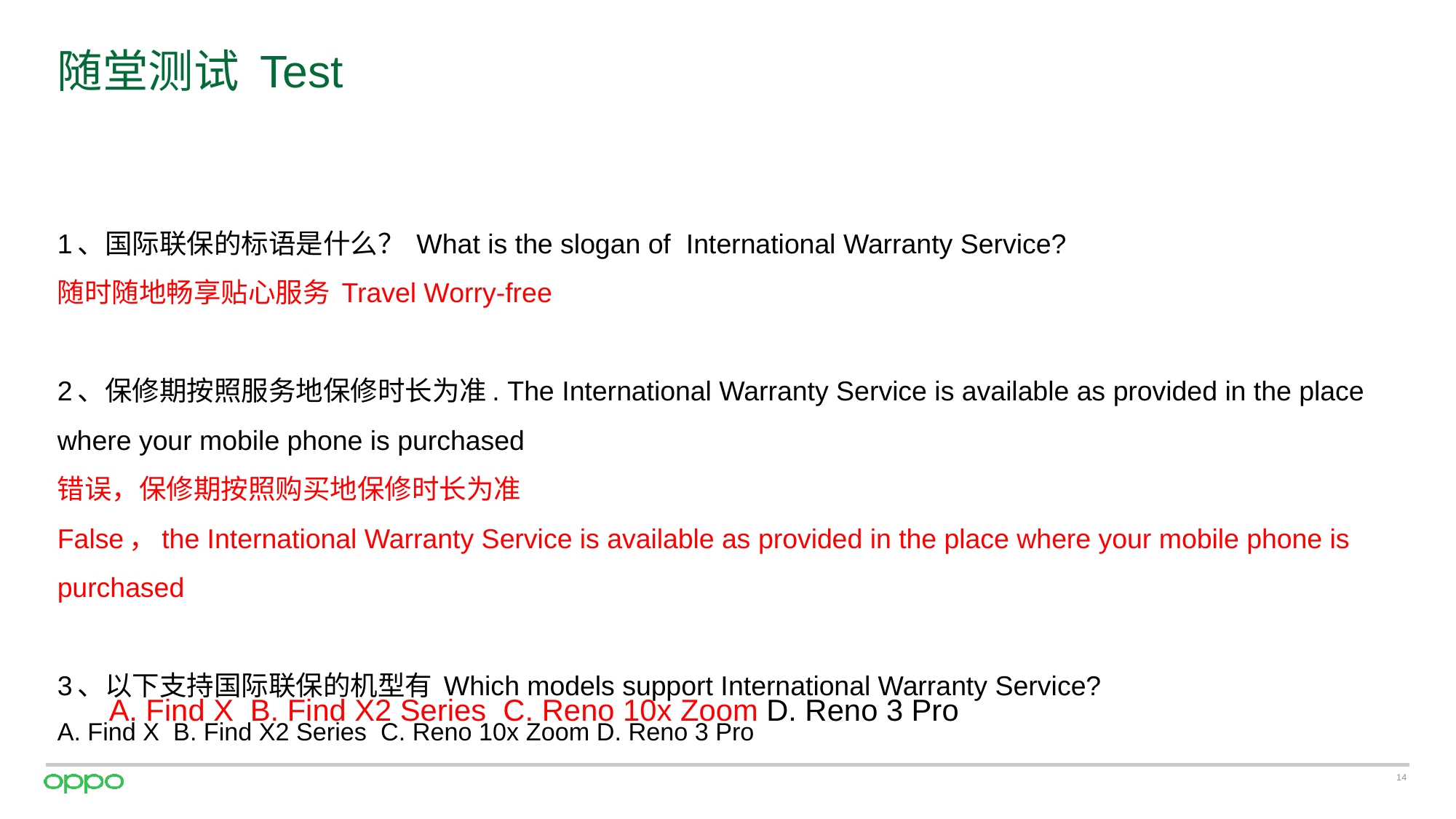

# 随堂测试 Test
1、国际联保的标语是什么？ What is the slogan of  International Warranty Service?
随时随地畅享贴心服务 Travel Worry-free

2、保修期按照服务地保修时长为准. The International Warranty Service is available as provided in the place where your mobile phone is purchased
错误，保修期按照购买地保修时长为准
False，the International Warranty Service is available as provided in the place where your mobile phone is purchased

3、以下支持国际联保的机型有 Which models support International Warranty Service?
A. Find X  B. Find X2 Series  C. Reno 10x Zoom D. Reno 3 Pro
A. Find X  B. Find X2 Series  C. Reno 10x Zoom D. Reno 3 Pro